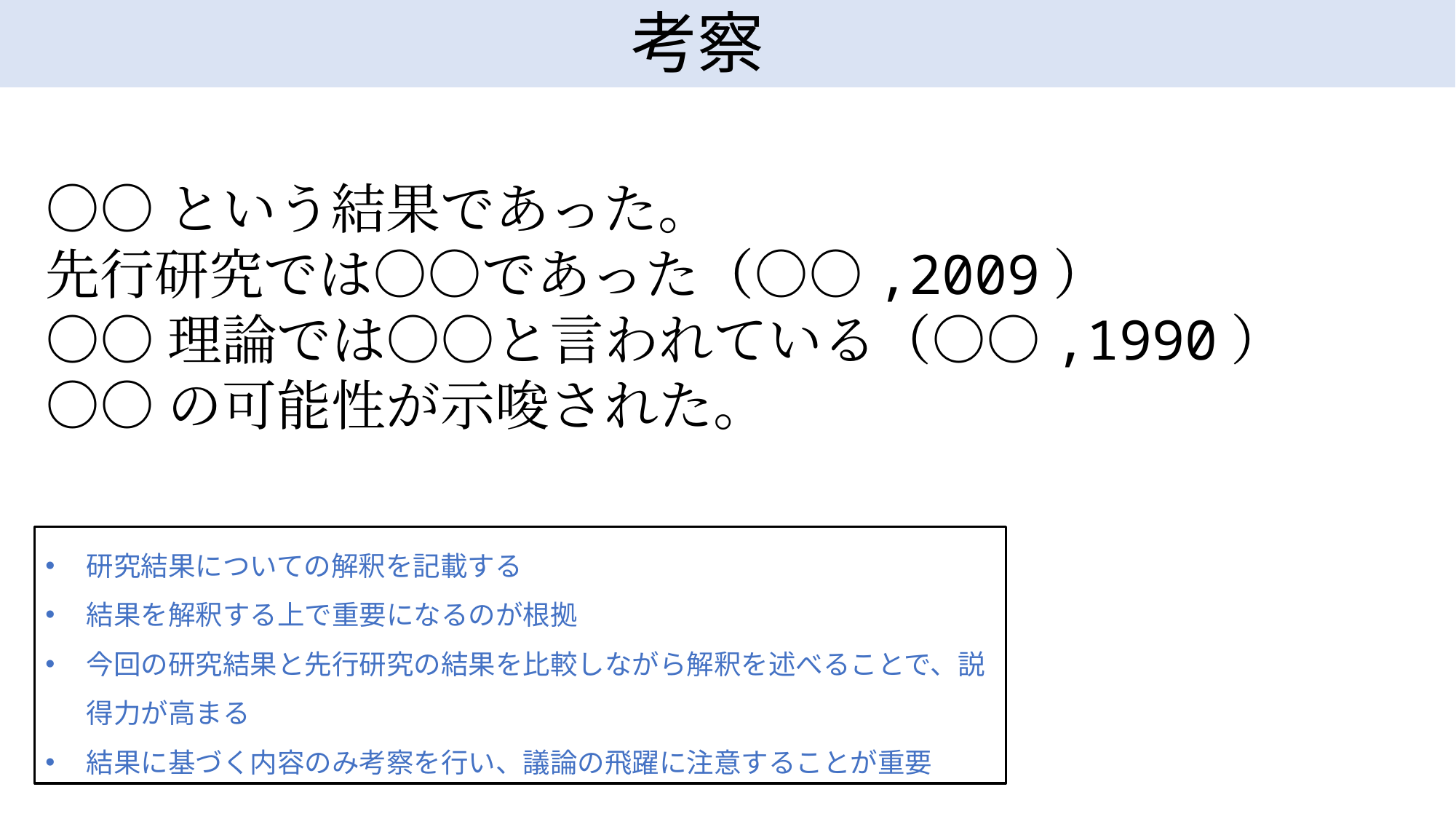

考察

○○という結果であった。
先行研究では○○であった（○○,2009）
○○理論では○○と言われている（○○,1990）
○○の可能性が示唆された。
研究結果についての解釈を記載する
結果を解釈する上で重要になるのが根拠
今回の研究結果と先行研究の結果を比較しながら解釈を述べることで、説得力が高まる
結果に基づく内容のみ考察を行い、議論の飛躍に注意することが重要